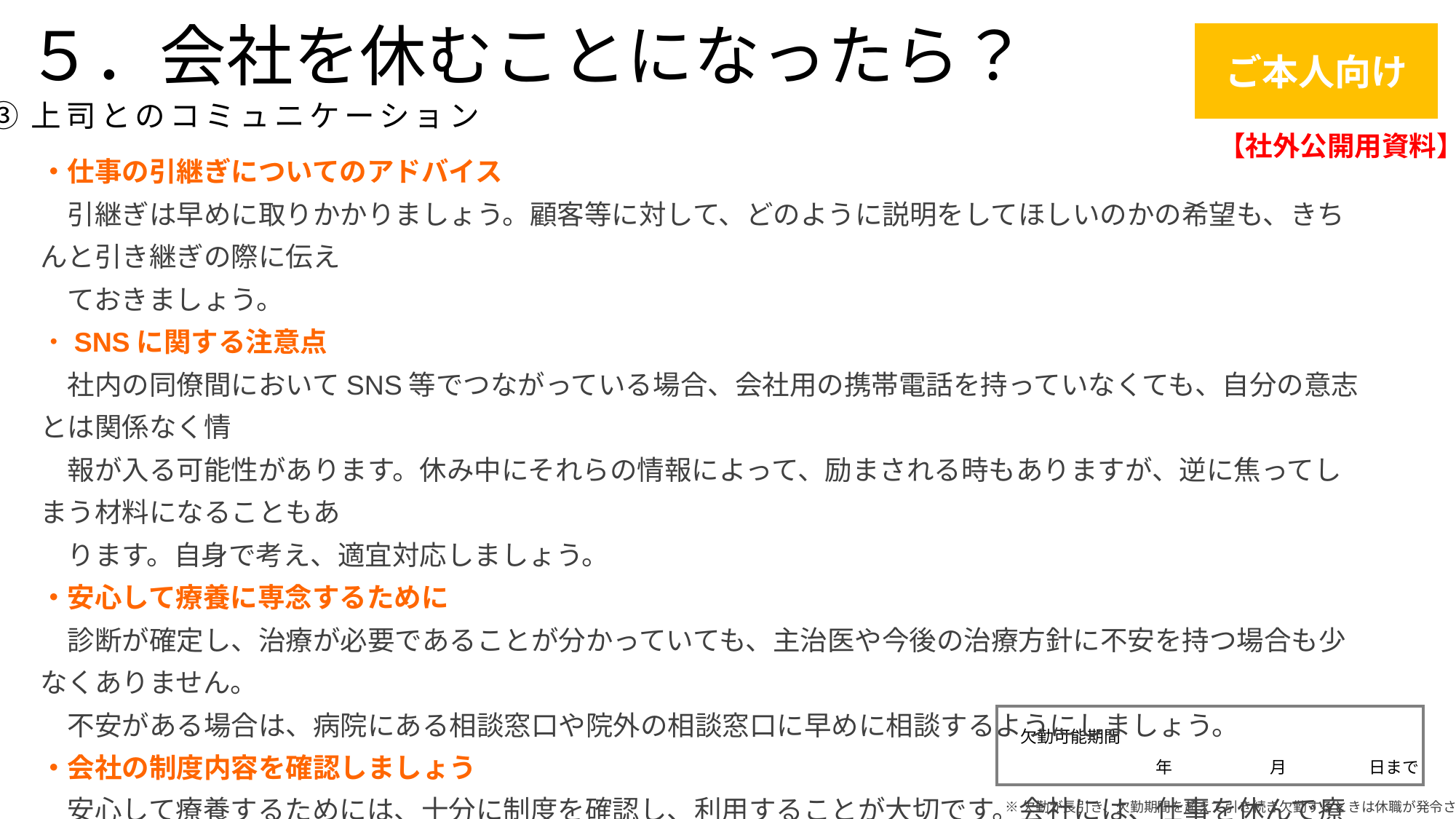

５．会社を休むことになったら？
ご本人向け
➂上司とのコミュニケーション
【社外公開用資料】
・仕事の引継ぎについてのアドバイス
　引継ぎは早めに取りかかりましょう。顧客等に対して、どのように説明をしてほしいのかの希望も、きちんと引き継ぎの際に伝え
　ておきましょう。
・SNSに関する注意点
　社内の同僚間においてSNS等でつながっている場合、会社用の携帯電話を持っていなくても、自分の意志とは関係なく情
　報が入る可能性があります。休み中にそれらの情報によって、励まされる時もありますが、逆に焦ってしまう材料になることもあ
　ります。自身で考え、適宜対応しましょう。
・安心して療養に専念するために
　診断が確定し、治療が必要であることが分かっていても、主治医や今後の治療方針に不安を持つ場合も少なくありません。
　不安がある場合は、病院にある相談窓口や院外の相談窓口に早めに相談するようにしましょう。
・会社の制度内容を確認しましょう
　安心して療養するためには、十分に制度を確認し、利用することが大切です。会社には、仕事を休んで療養に専念できる
　制度があります。（P.10参照）
・あなたの人事制度の適用期間について
　休み始めの際に、欠勤や休職の可能期間等について人事部門へ確認しておきましょう。

欠勤可能期間
年
月
日まで
※欠勤が長引き、欠勤期間を超えて引き続き欠勤するときは休職が発令されます。